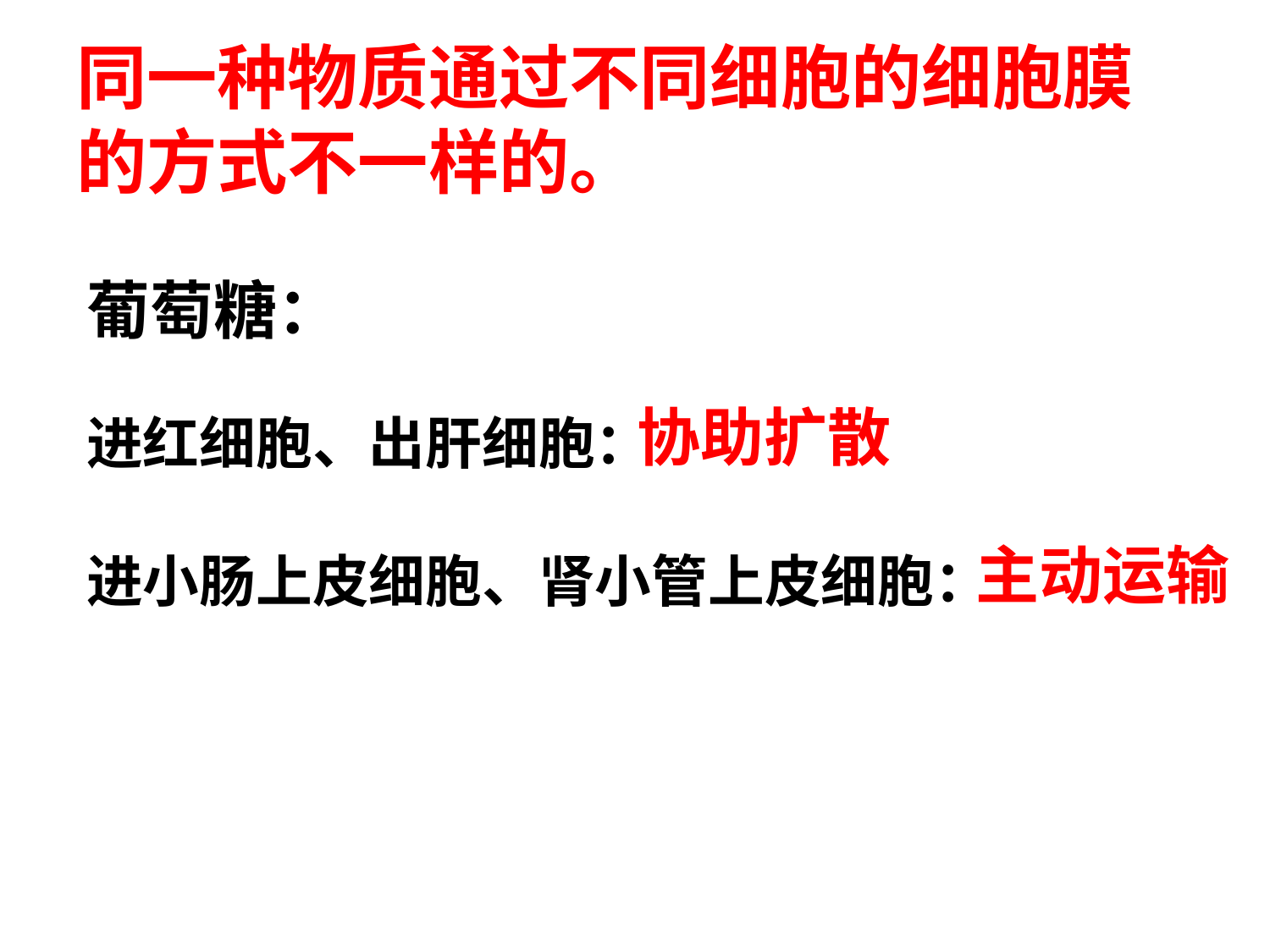

# 同一种物质通过不同细胞的细胞膜的方式不一样的。
葡萄糖：
协助扩散
进红细胞、出肝细胞：
主动运输
进小肠上皮细胞、肾小管上皮细胞：